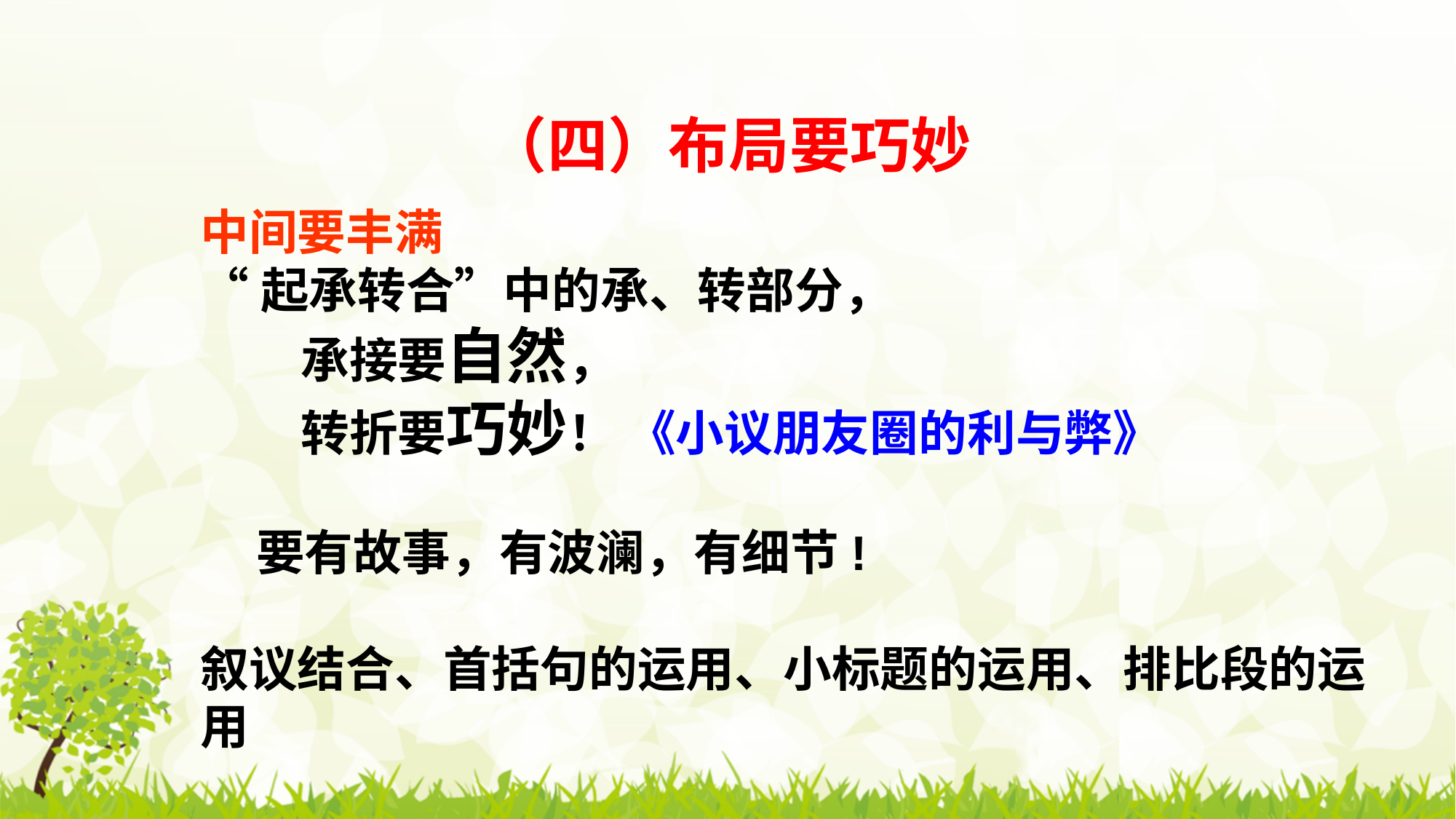

（四）布局要巧妙
中间要丰满
“起承转合”中的承、转部分，
        承接要自然，
        转折要巧妙！ 《小议朋友圈的利与弊》

    要有故事，有波澜，有细节!

叙议结合、首括句的运用、小标题的运用、排比段的运用